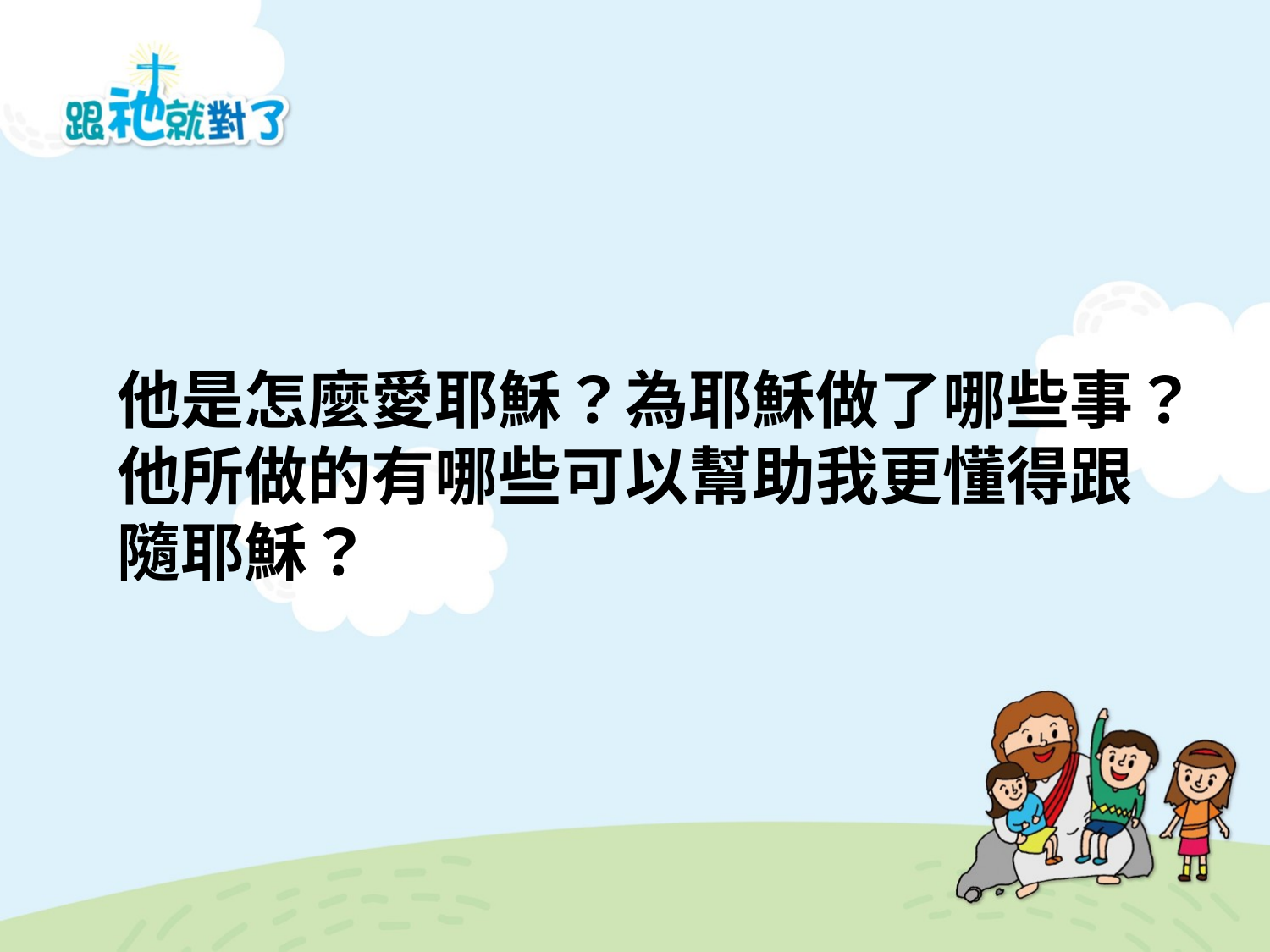

他是怎麼愛耶穌？為耶穌做了哪些事？他所做的有哪些可以幫助我更懂得跟隨耶穌？